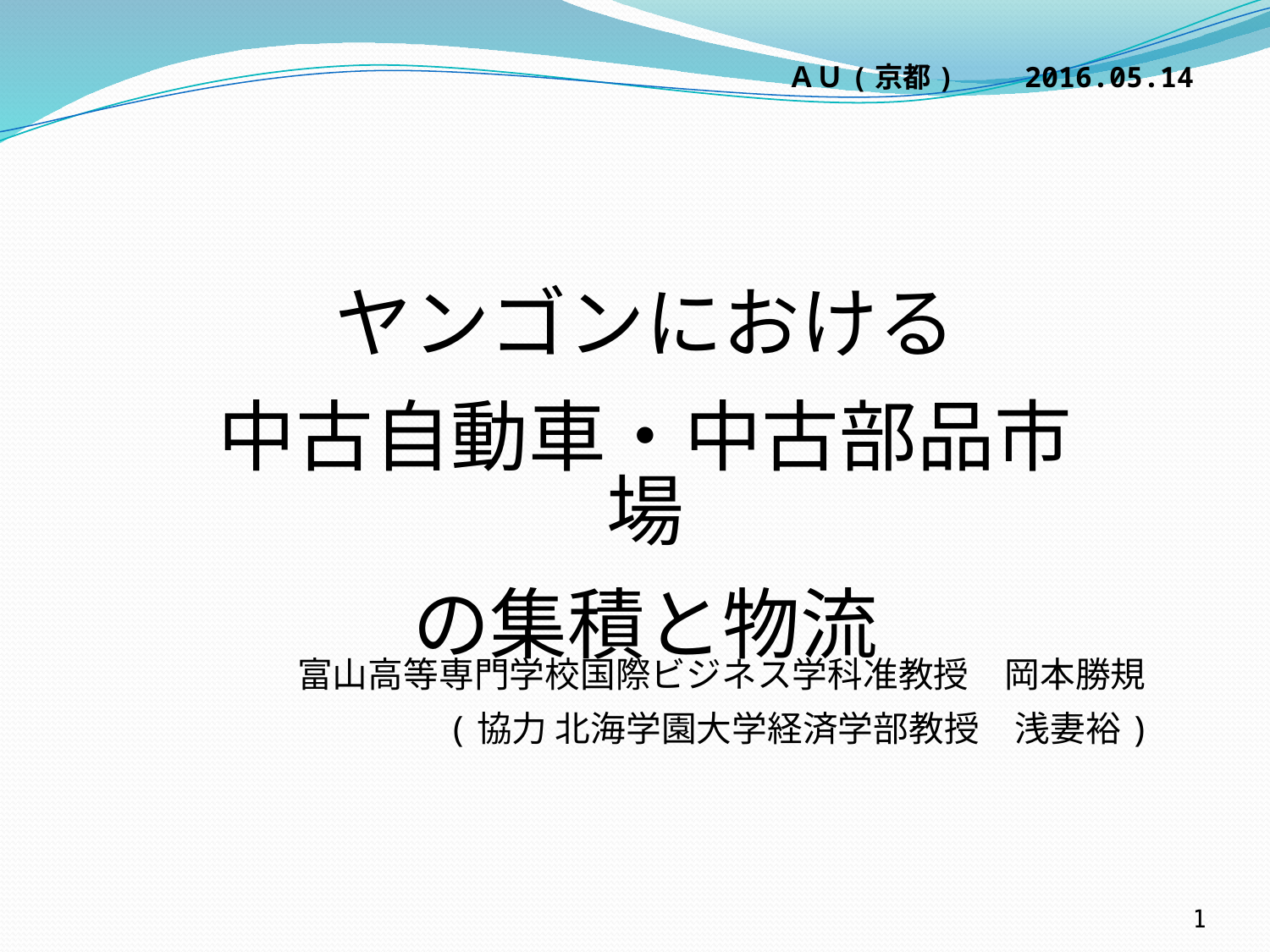

ＡＵ(京都)　　2016.05.14
ヤンゴンにおける
中古自動車・中古部品市場
の集積と物流
富山高等専門学校国際ビジネス学科准教授　岡本勝規
　　　　(協力 北海学園大学経済学部教授　浅妻裕)
1